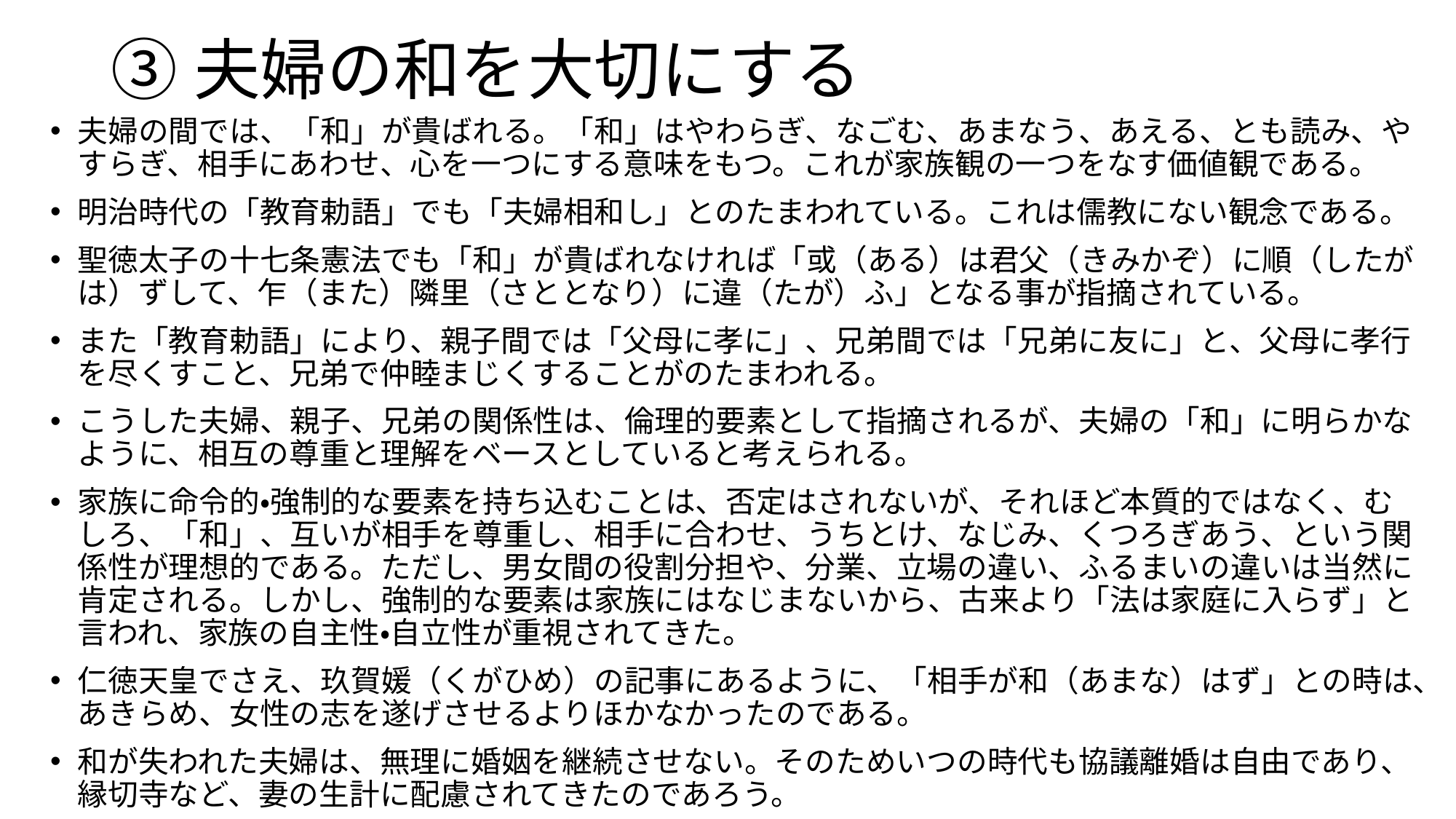

# ③夫婦の和を大切にする
夫婦の間では、「和」が貴ばれる。「和」はやわらぎ、なごむ、あまなう、あえる、とも読み、やすらぎ、相手にあわせ、心を一つにする意味をもつ。これが家族観の一つをなす価値観である。
明治時代の「教育勅語」でも「夫婦相和し」とのたまわれている。これは儒教にない観念である。
聖徳太子の十七条憲法でも「和」が貴ばれなければ「或（ある）は君父（きみかぞ）に順（したがは）ずして、乍（また）隣里（さととなり）に違（たが）ふ」となる事が指摘されている。
また「教育勅語」により、親子間では「父母に孝に」、兄弟間では「兄弟に友に」と、父母に孝行を尽くすこと、兄弟で仲睦まじくすることがのたまわれる。
こうした夫婦、親子、兄弟の関係性は、倫理的要素として指摘されるが、夫婦の「和」に明らかなように、相互の尊重と理解をベースとしていると考えられる。
家族に命令的・強制的な要素を持ち込むことは、否定はされないが、それほど本質的ではなく、むしろ、「和」、互いが相手を尊重し、相手に合わせ、うちとけ、なじみ、くつろぎあう、という関係性が理想的である。ただし、男女間の役割分担や、分業、立場の違い、ふるまいの違いは当然に肯定される。しかし、強制的な要素は家族にはなじまないから、古来より「法は家庭に入らず」と言われ、家族の自主性・自立性が重視されてきた。
仁徳天皇でさえ、玖賀媛（くがひめ）の記事にあるように、「相手が和（あまな）はず」との時は、あきらめ、女性の志を遂げさせるよりほかなかったのである。
和が失われた夫婦は、無理に婚姻を継続させない。そのためいつの時代も協議離婚は自由であり、縁切寺など、妻の生計に配慮されてきたのであろう。